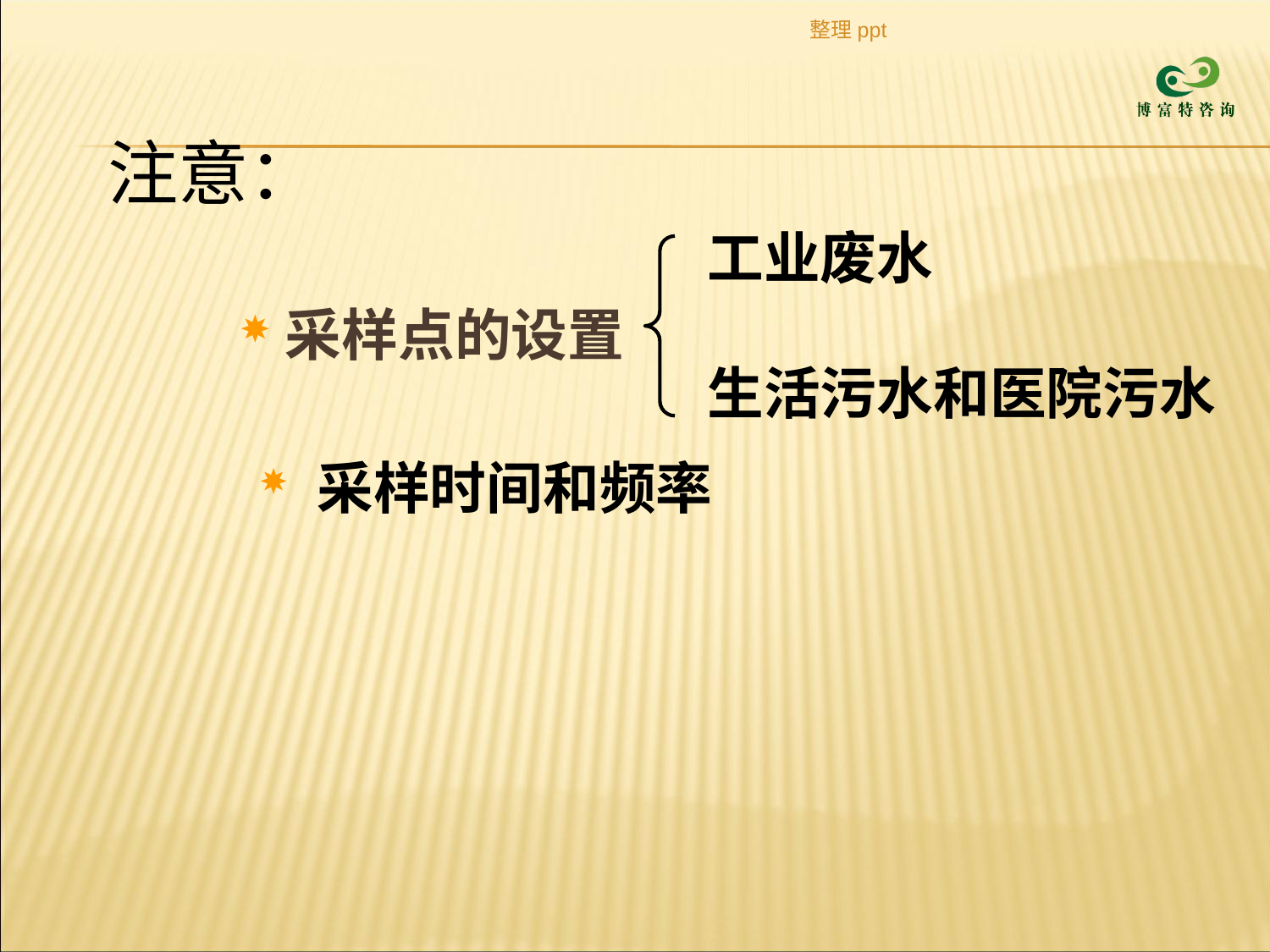

整理ppt
注意：
工业废水

生活污水和医院污水

采样点的设置
 采样时间和频率
40